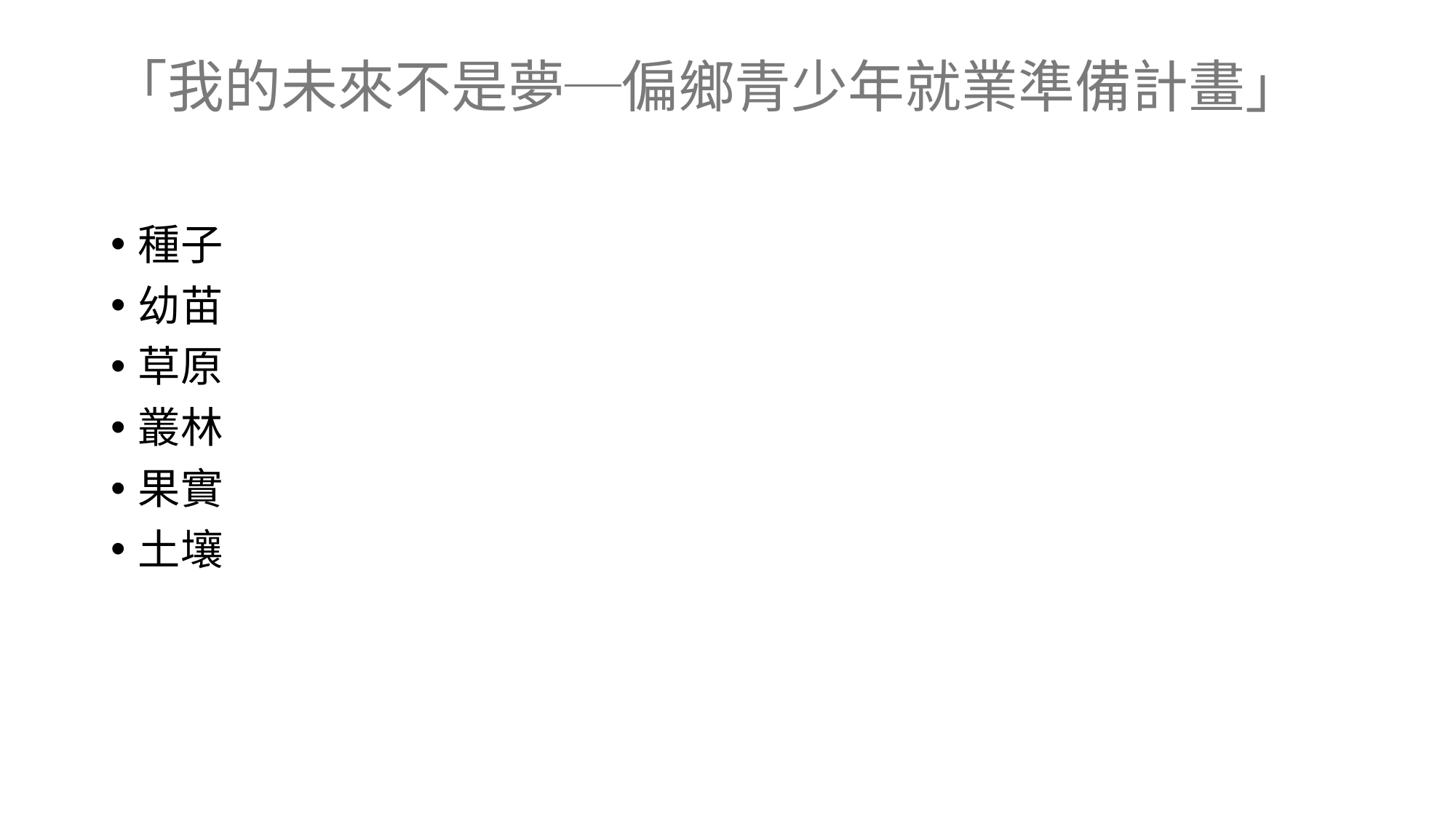

# 「我的未來不是夢─偏鄉青少年就業準備計畫」
種子
幼苗
草原
叢林
果實
土壤